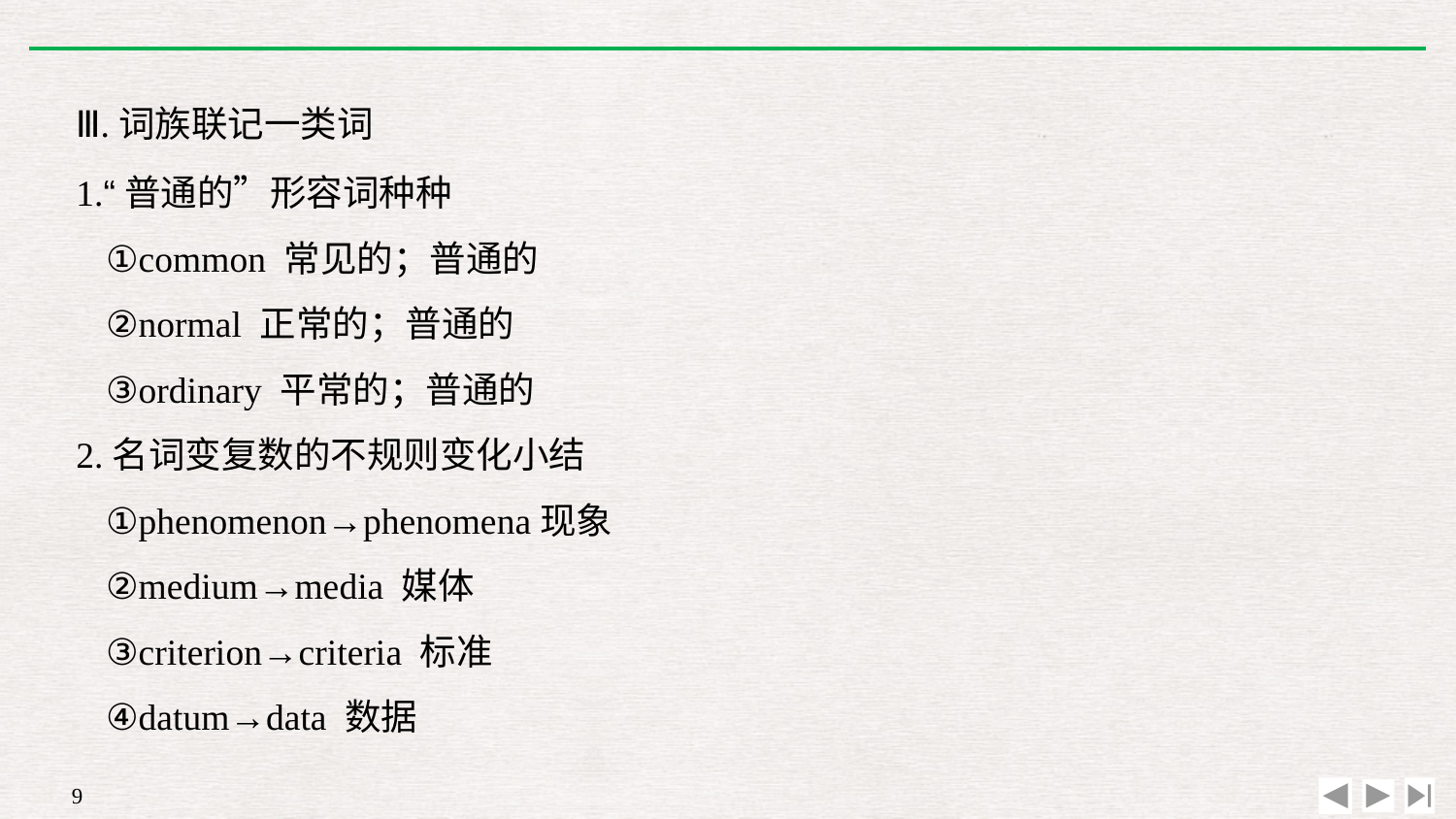

Ⅲ.词族联记一类词
1.“普通的”形容词种种
	①common 常见的；普通的
	②normal 正常的；普通的
	③ordinary 平常的；普通的
2.名词变复数的不规则变化小结
	①phenomenon→phenomena现象
	②medium→media 媒体
	③criterion→criteria 标准
	④datum→data 数据